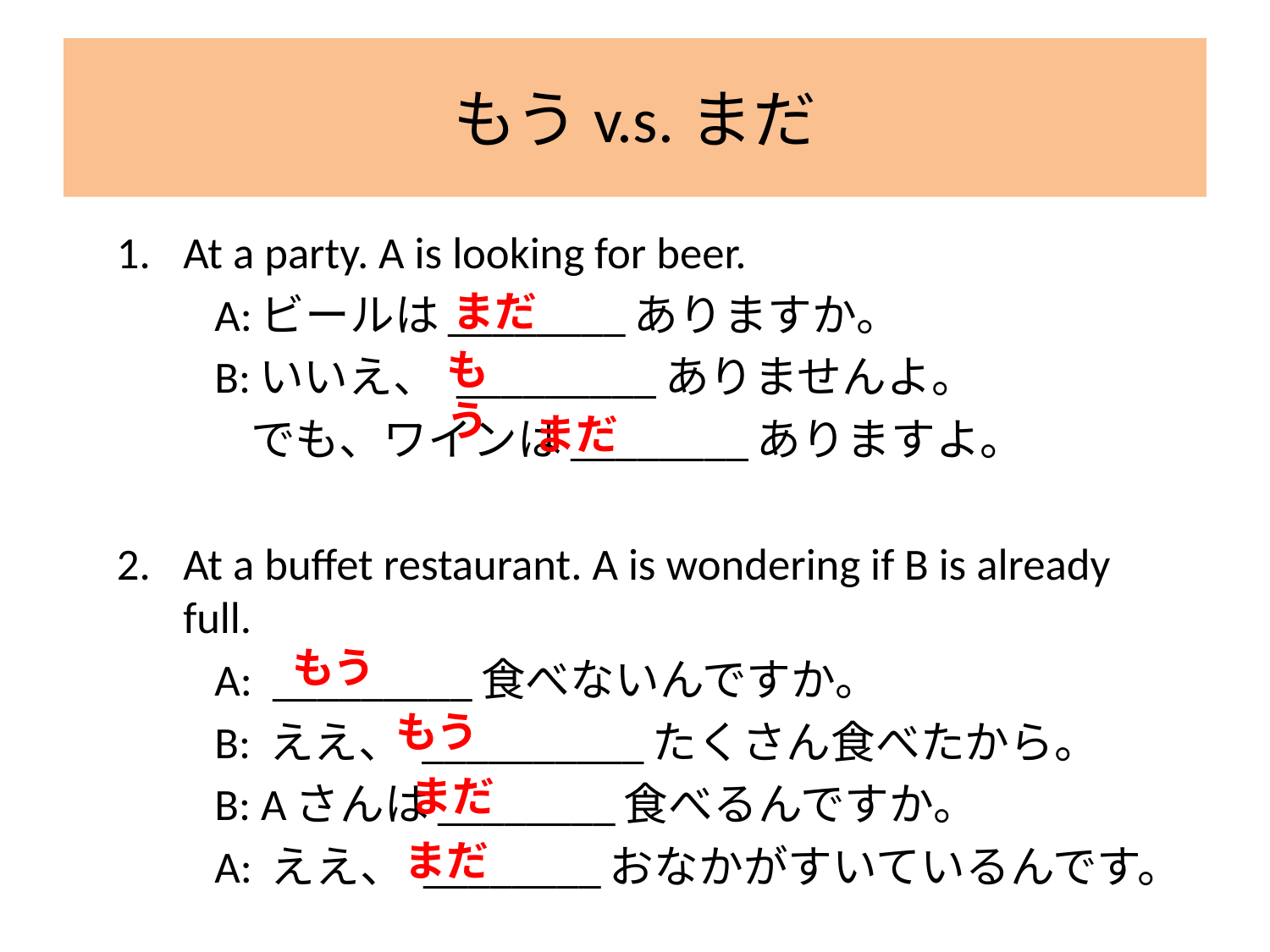

# もうv.s.まだ
At a party. A is looking for beer.
　　A:ビールは________ありますか。
　　B:いいえ、 _________ありませんよ。
　　　でも、ワインは________ありますよ。

At a buffet restaurant. A is wondering if B is already full.
　　A:  _________食べないんですか。
　　B: ええ、 __________たくさん食べたから。
　　B: Aさんは________食べるんですか。
　　A: ええ、 ________おなかがすいているんです。
まだ
もう
まだ
もう
もう
まだ
まだ